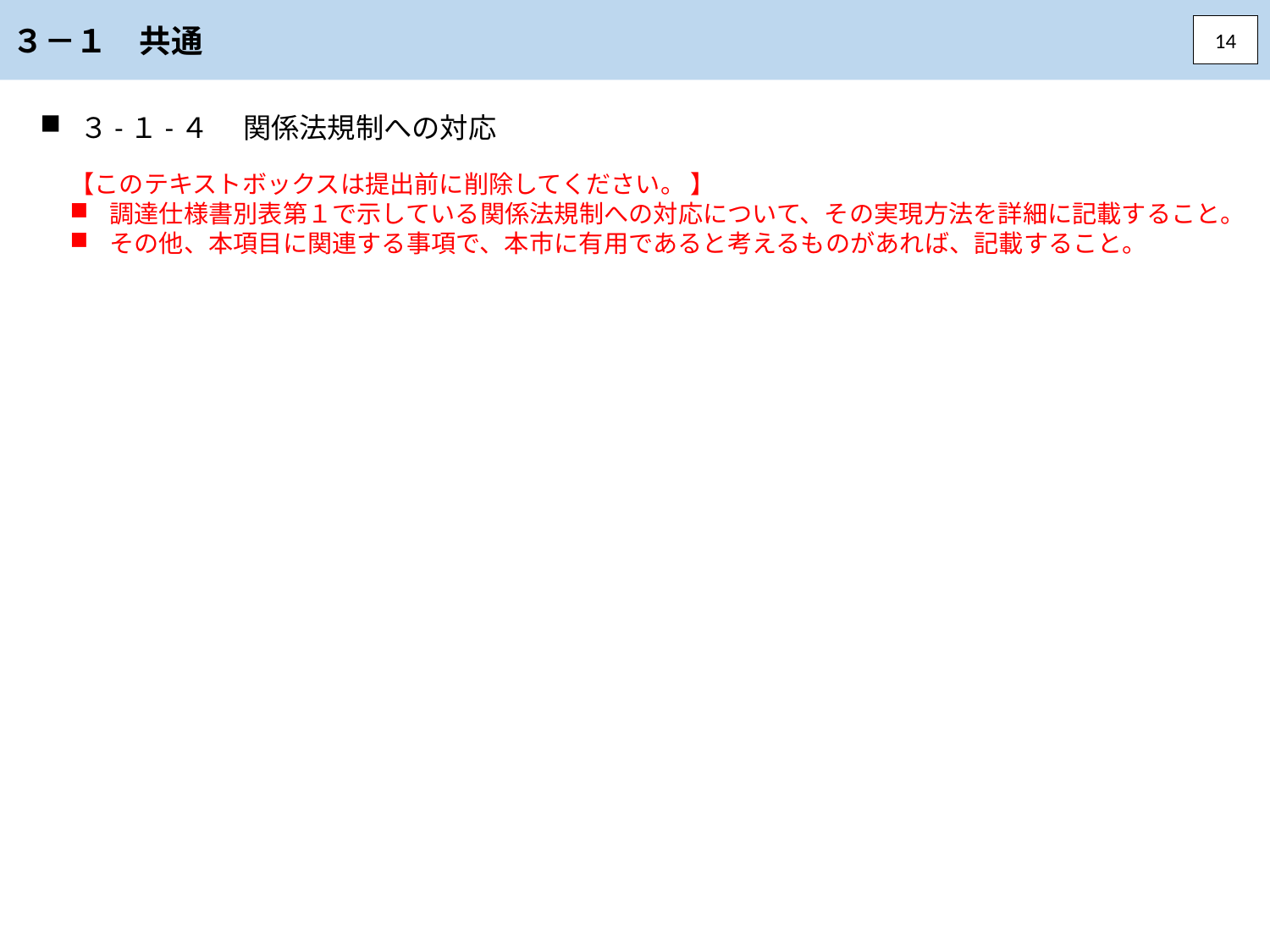

３－１　共通
14
３-１-４ 　関係法規制への対応
【このテキストボックスは提出前に削除してください。 】
調達仕様書別表第１で示している関係法規制への対応について、その実現方法を詳細に記載すること。
その他、本項目に関連する事項で、本市に有用であると考えるものがあれば、記載すること。